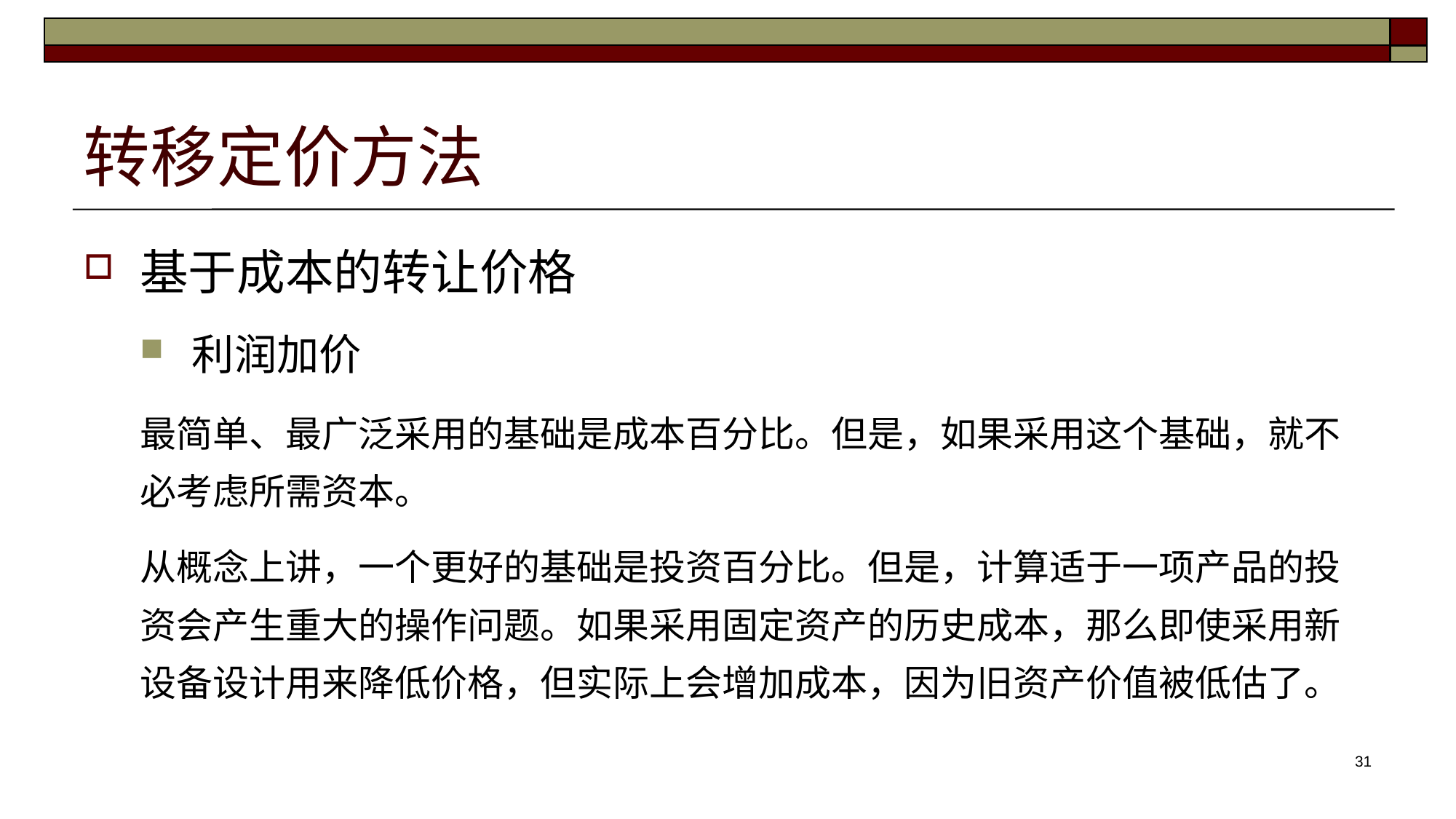

# 转移定价方法
基于成本的转让价格
利润加价
最简单、最广泛采用的基础是成本百分比。但是，如果采用这个基础，就不必考虑所需资本。
从概念上讲，一个更好的基础是投资百分比。但是，计算适于一项产品的投资会产生重大的操作问题。如果采用固定资产的历史成本，那么即使采用新设备设计用来降低价格，但实际上会增加成本，因为旧资产价值被低估了。
31